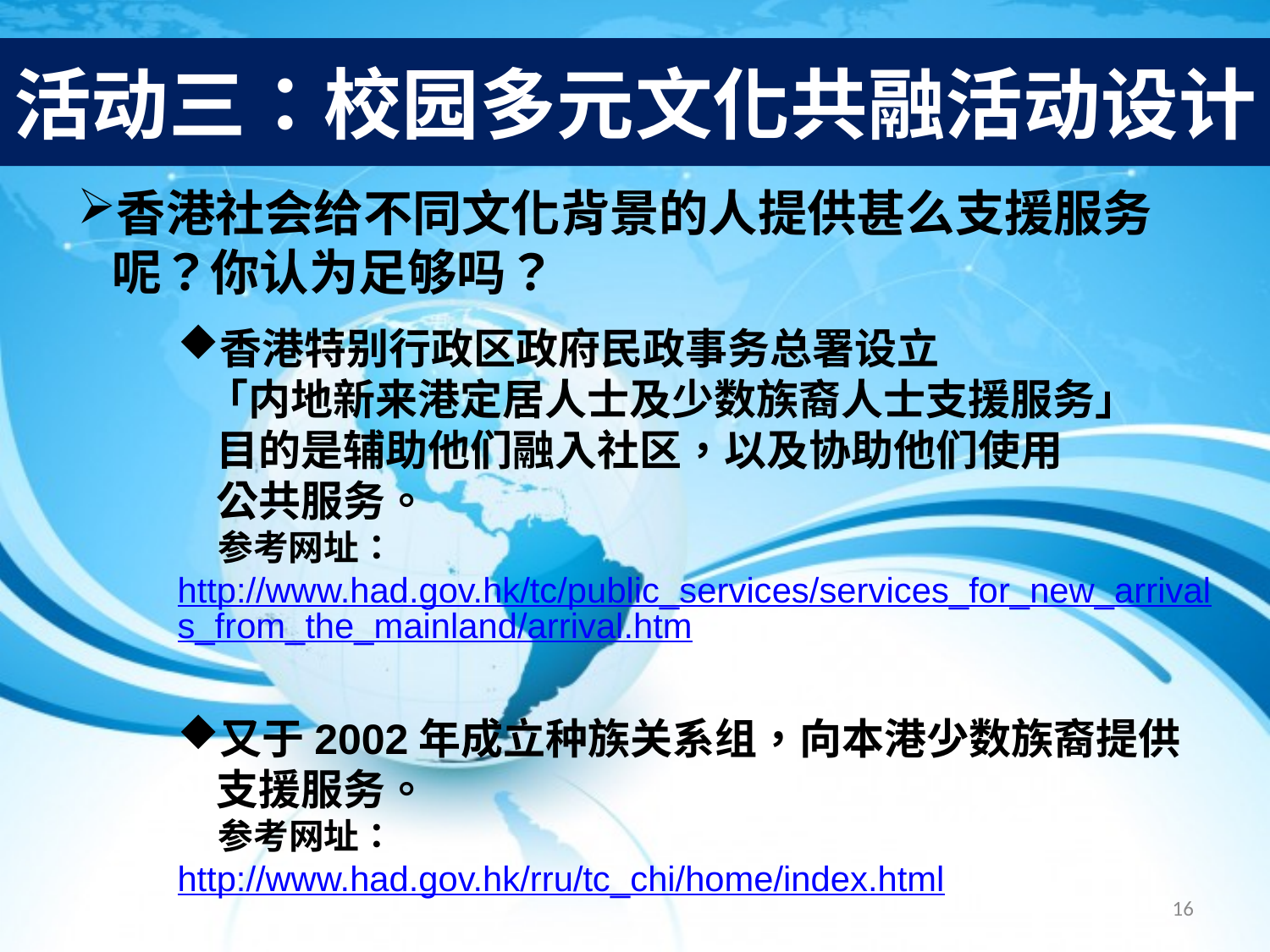

# 活动三：校园多元文化共融活动设计
香港社会给不同文化背景的人提供甚么支援服务
  呢？你认为足够吗？
香港特别行政区政府民政事务总署设立
  「内地新来港定居人士及少数族裔人士支援服务」
   目的是辅助他们融入社区，以及协助他们使用
   公共服务。
    参考网址：
http://www.had.gov.hk/tc/public_services/services_for_new_arrivals_from_the_mainland/arrival.htm
又于2002年成立种族关系组，向本港少数族裔提供
   支援服务。
    参考网址：
http://www.had.gov.hk/rru/tc_chi/home/index.html
16